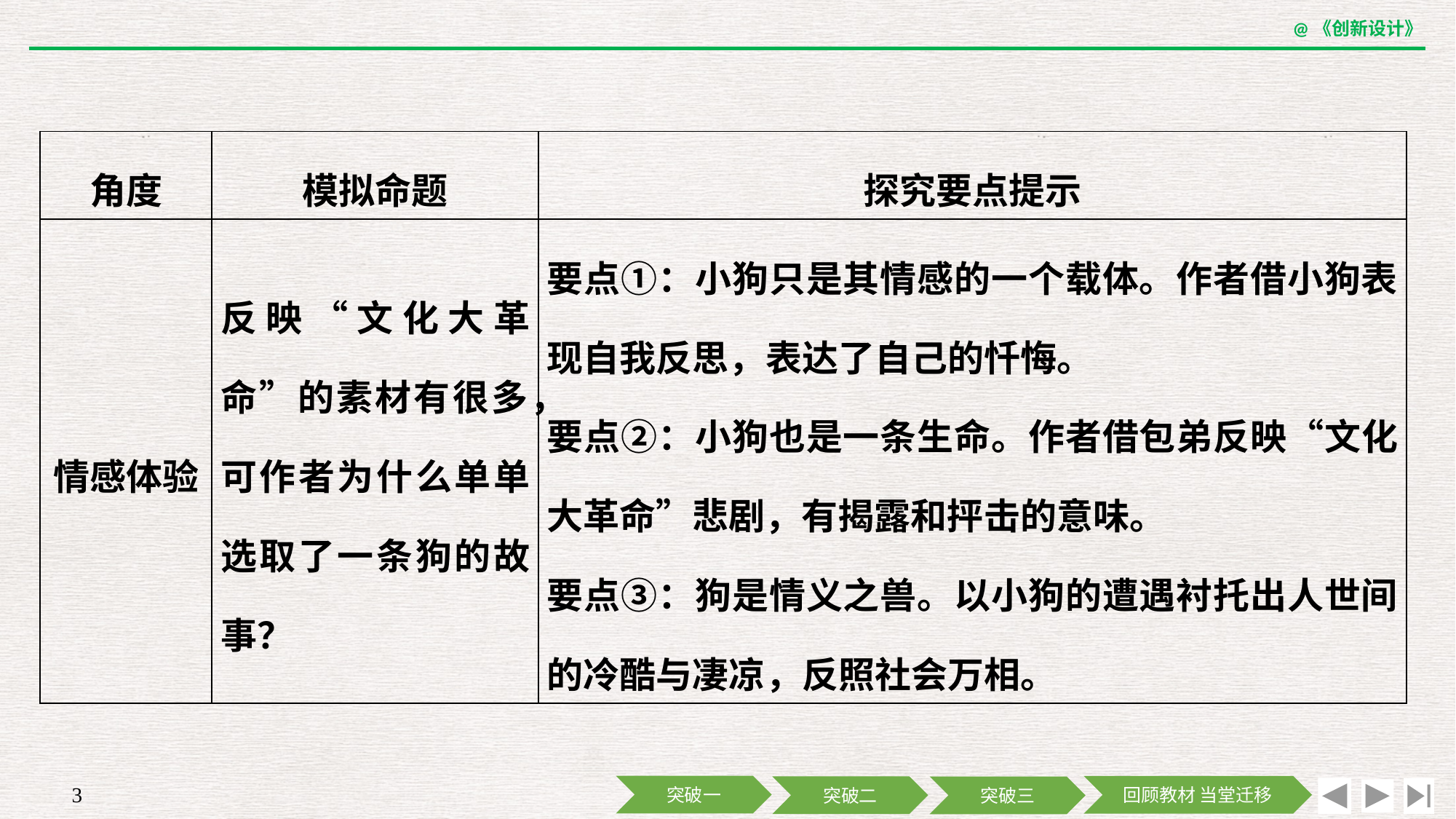

| 角度 | 模拟命题 | 探究要点提示 |
| --- | --- | --- |
| 情感体验 | 反映“文化大革命”的素材有很多，可作者为什么单单选取了一条狗的故事？ | 要点①：小狗只是其情感的一个载体。作者借小狗表现自我反思，表达了自己的忏悔。 要点②：小狗也是一条生命。作者借包弟反映“文化大革命”悲剧，有揭露和抨击的意味。 要点③：狗是情义之兽。以小狗的遭遇衬托出人世间的冷酷与凄凉，反照社会万相。 |